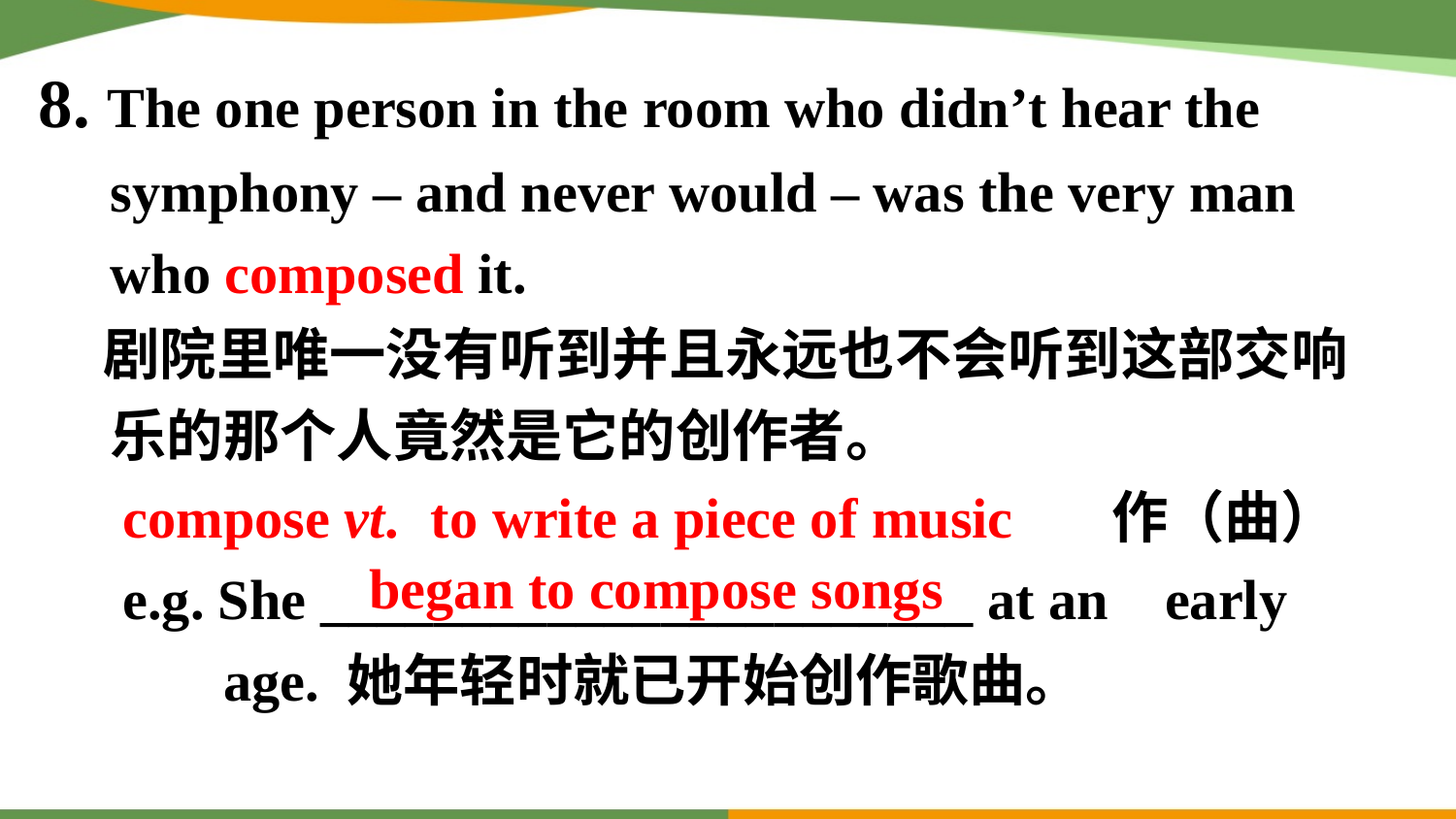

8. The one person in the room who didn’t hear the symphony – and never would – was the very man who composed it.
    剧院里唯一没有听到并且永远也不会听到这部交响乐的那个人竟然是它的创作者。
      compose vt.  to write a piece of music      作（曲）
      e.g. She _______________________ at an    early age. 她年轻时就已开始创作歌曲。
began to compose songs